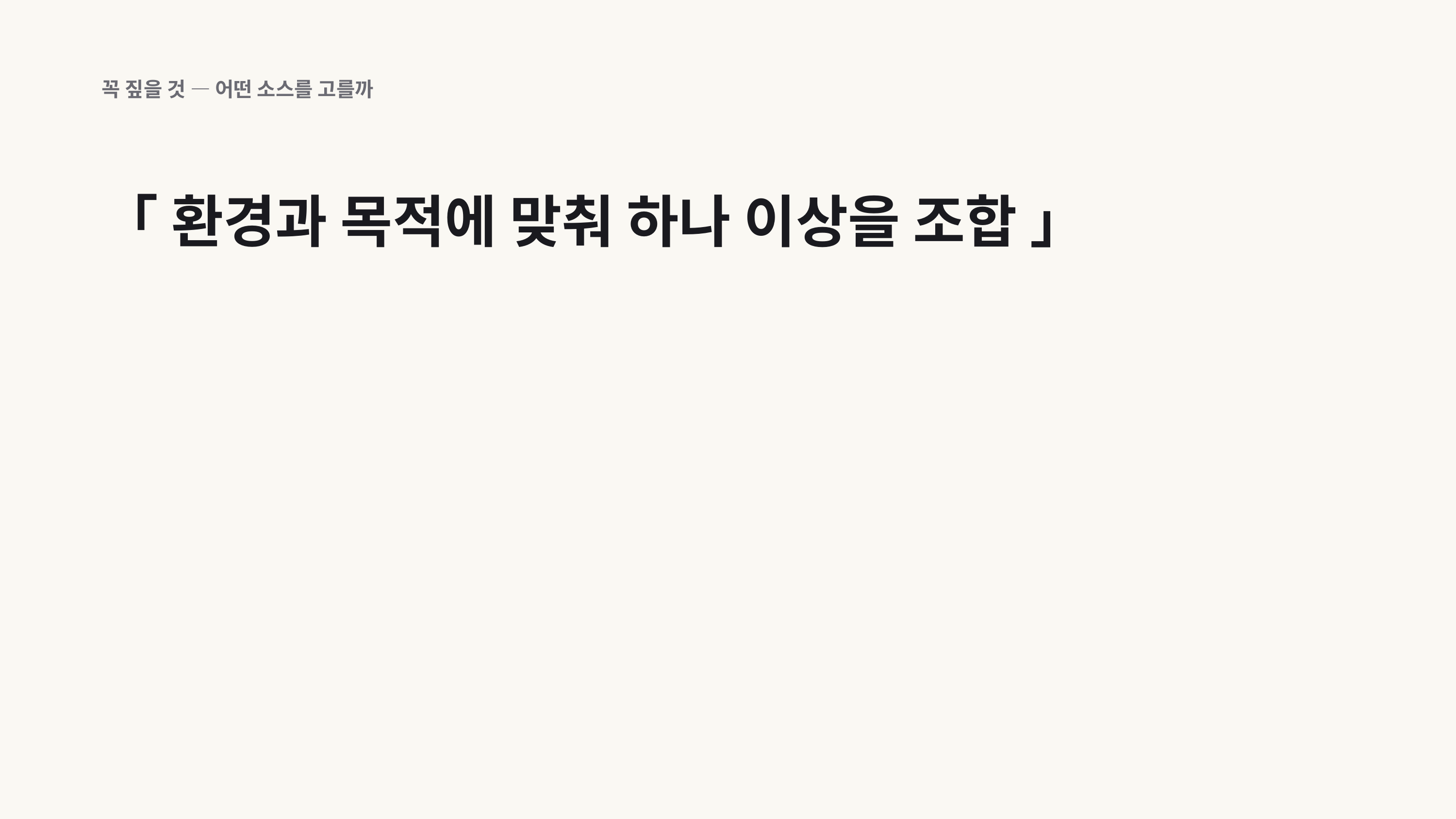

꼭 짚을 것 — 어떤 소스를 고를까
「 환경과 목적에 맞춰 하나 이상을 조합 」